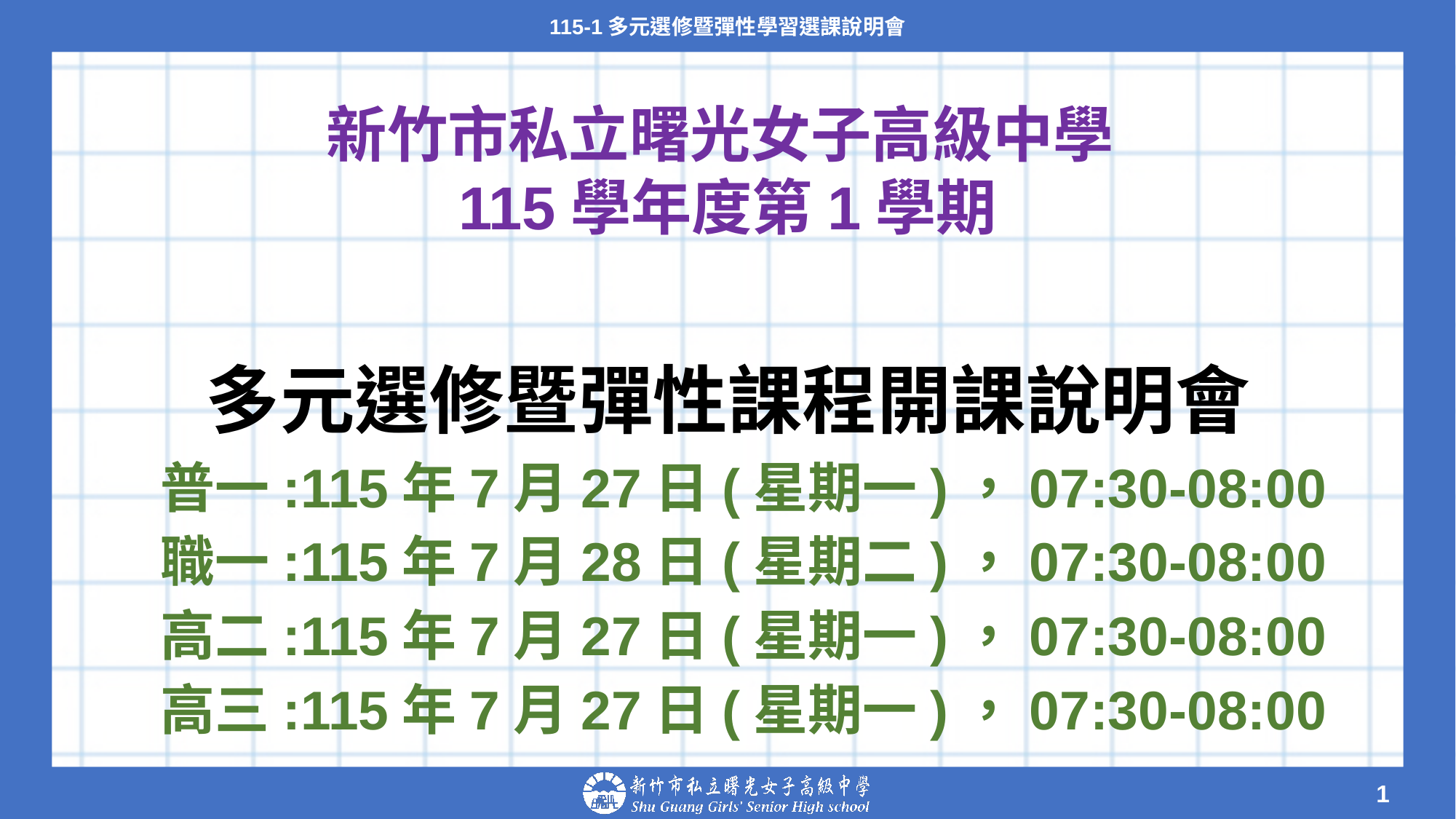

115-1多元選修暨彈性學習選課說明會
新竹市私立曙光女子高級中學115學年度第1學期
# 多元選修暨彈性課程開課說明會

普一:115年7月27日(星期一)，07:30-08:00
職一:115年7月28日(星期二)，07:30-08:00
高二:115年7月27日(星期一)，07:30-08:00
高三:115年7月27日(星期一)，07:30-08:00

1